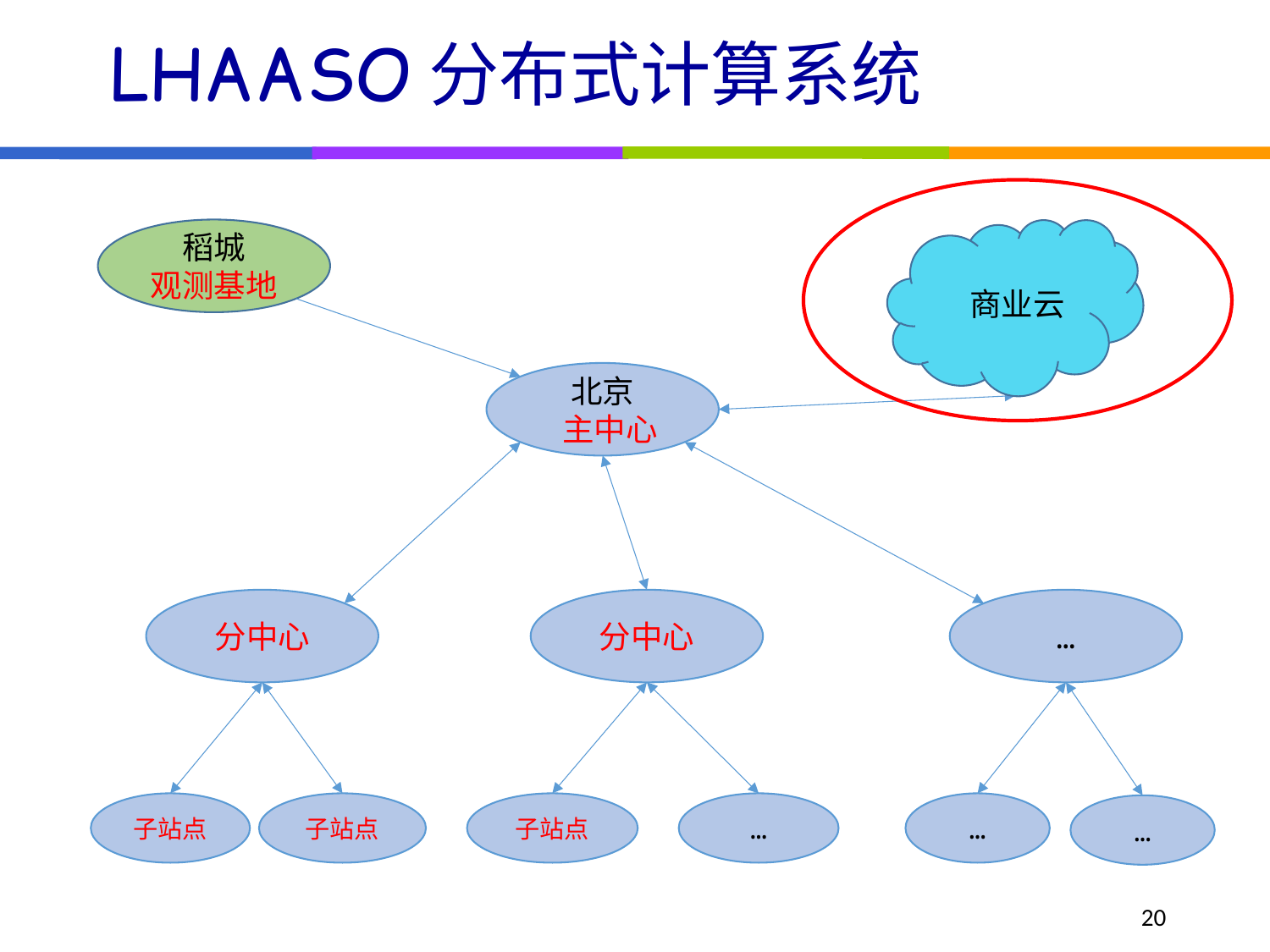

# LHAASO分布式计算系统

稻城
观测基地
  商业云
北京
 主中心
分中心
分中心
…
子站点
…
…
子站点
子站点
…